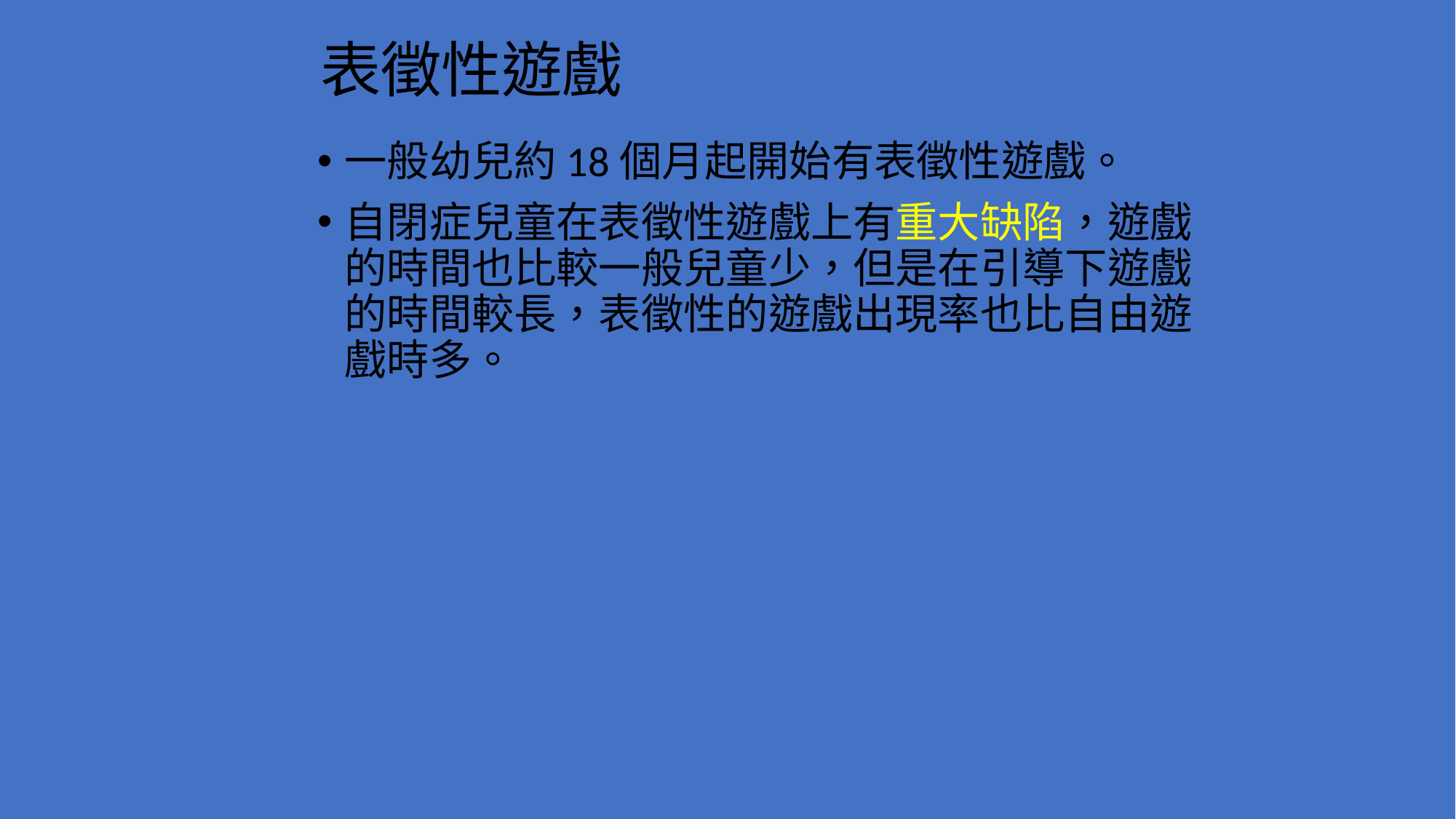

# 表徵性遊戲
一般幼兒約18個月起開始有表徵性遊戲。
自閉症兒童在表徵性遊戲上有重大缺陷，遊戲的時間也比較一般兒童少，但是在引導下遊戲的時間較長，表徵性的遊戲出現率也比自由遊戲時多。